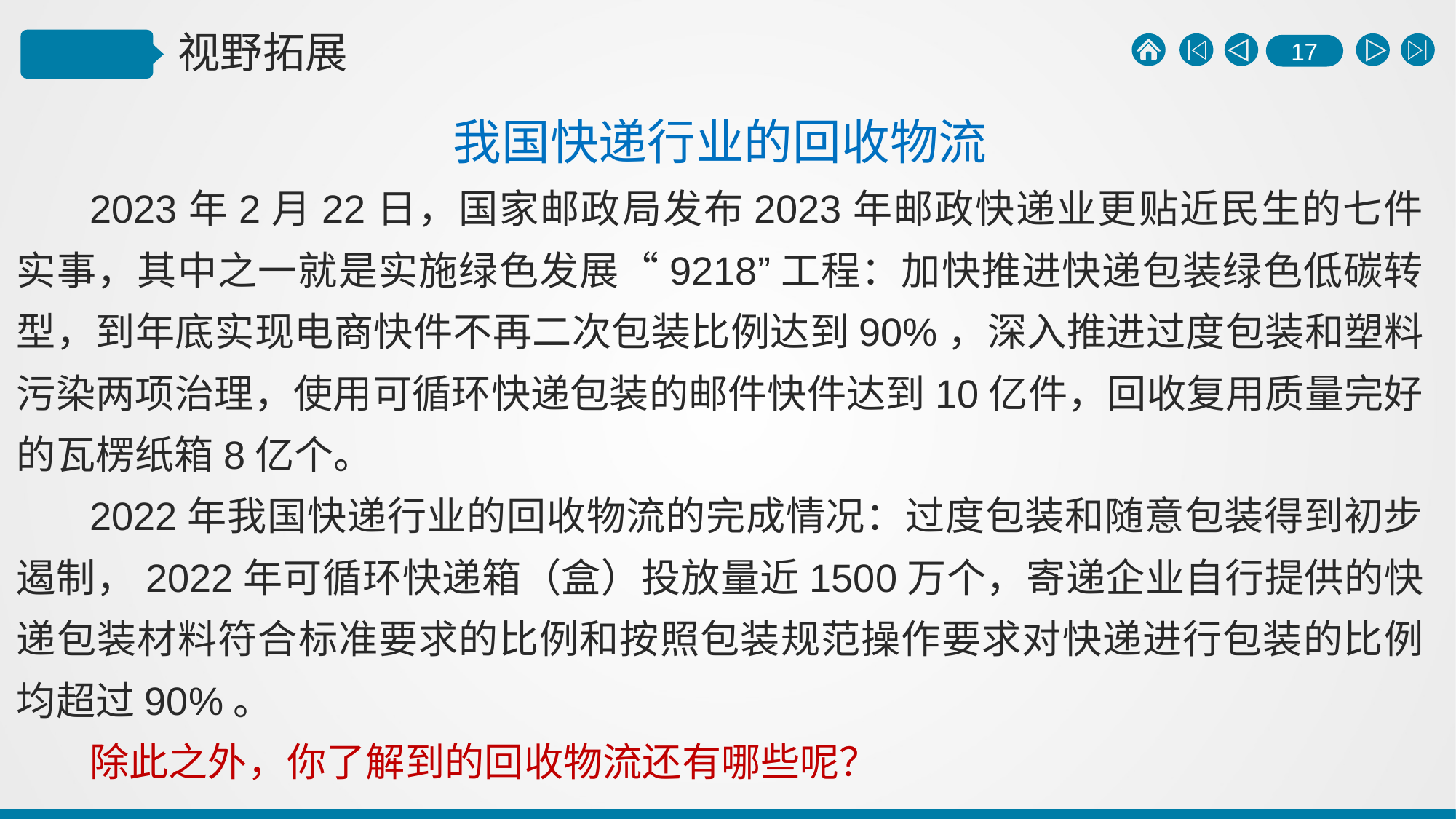

我国快递行业的回收物流
2023年2月22日，国家邮政局发布2023年邮政快递业更贴近民生的七件实事，其中之一就是实施绿色发展“9218”工程：加快推进快递包装绿色低碳转型，到年底实现电商快件不再二次包装比例达到90%，深入推进过度包装和塑料污染两项治理，使用可循环快递包装的邮件快件达到10亿件，回收复用质量完好的瓦楞纸箱8亿个。
2022年我国快递行业的回收物流的完成情况：过度包装和随意包装得到初步遏制，2022年可循环快递箱（盒）投放量近1500万个，寄递企业自行提供的快递包装材料符合标准要求的比例和按照包装规范操作要求对快递进行包装的比例均超过90%。
除此之外，你了解到的回收物流还有哪些呢？